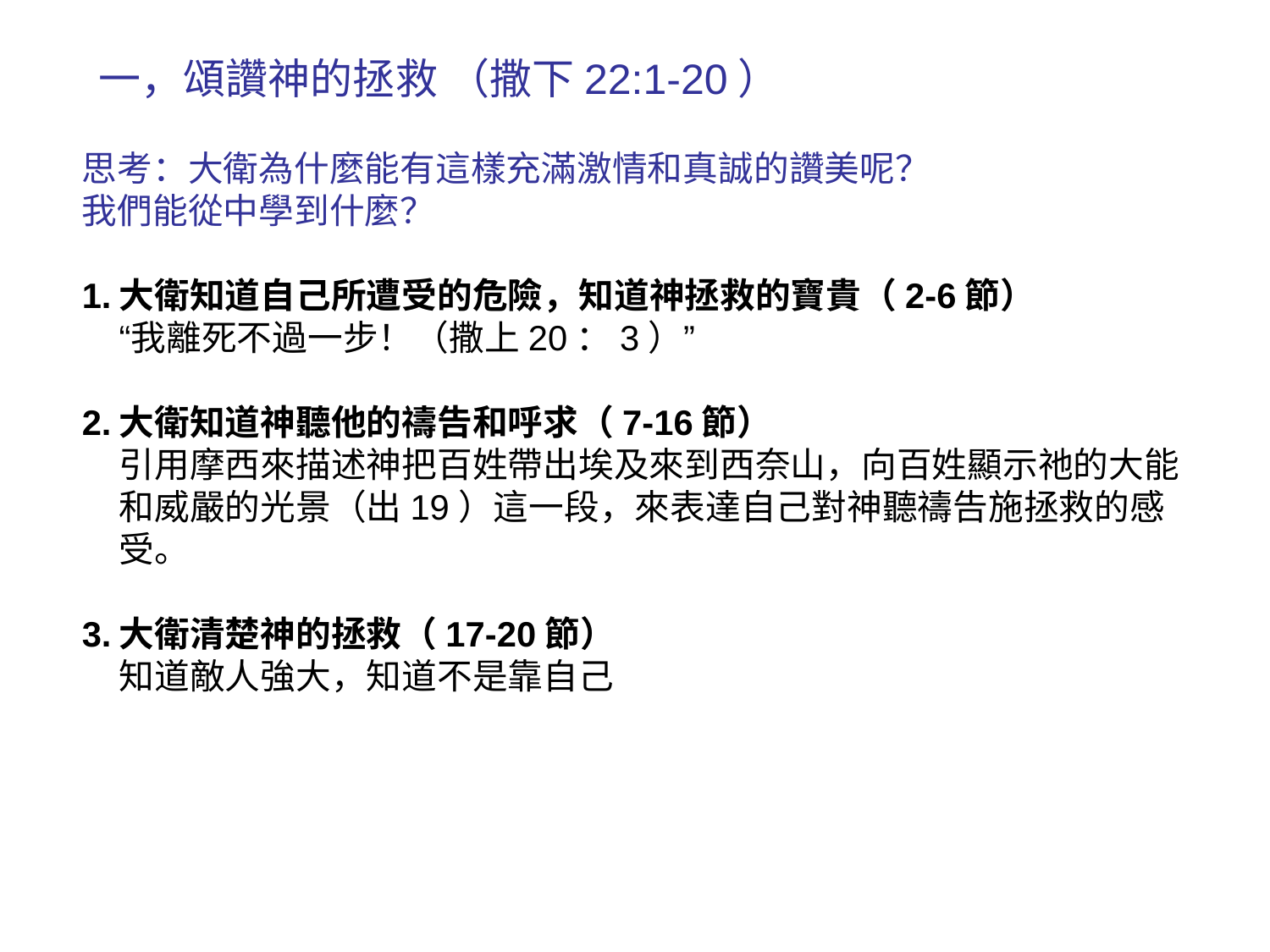

一，頌讚神的拯救 （撒下22:1-20）
思考：大衛為什麼能有這樣充滿激情和真誠的讚美呢？
我們能從中學到什麼？

大衛知道自己所遭受的危險，知道神拯救的寶貴（2-6節）
“我離死不過一步！（撒上20：3）”

大衛知道神聽他的禱告和呼求（7-16節）
引用摩西來描述神把百姓帶出埃及來到西奈山，向百姓顯示祂的大能和威嚴的光景（出19）這一段，來表達自己對神聽禱告施拯救的感受。

大衛清楚神的拯救（17-20節）
知道敵人強大，知道不是靠自己